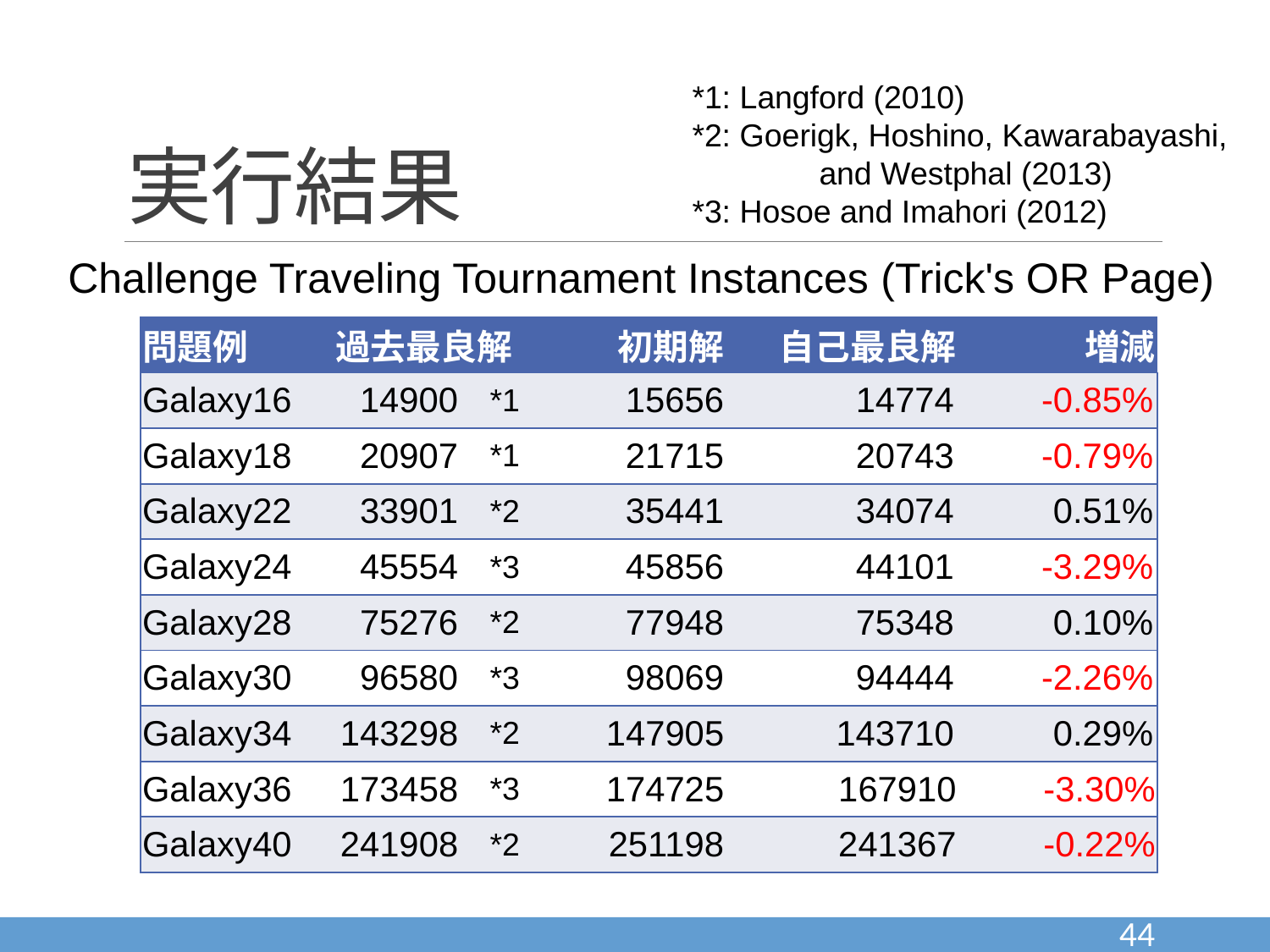

# 実行結果
*1: Langford (2010)
*2: Goerigk, Hoshino, Kawarabayashi,
	and Westphal (2013)
*3: Hosoe and Imahori (2012)
Challenge Traveling Tournament Instances (Trick's OR Page)
| 問題例 | 過去最良解 |  | 初期解 | 自己最良解 | 増減 |
| --- | --- | --- | --- | --- | --- |
| Galaxy16 | 14900 | \*1 | 15656 | 14774 | -0.85% |
| Galaxy18 | 20907 | \*1 | 21715 | 20743 | -0.79% |
| Galaxy22 | 33901 | \*2 | 35441 | 34074 | 0.51% |
| Galaxy24 | 45554 | \*3 | 45856 | 44101 | -3.29% |
| Galaxy28 | 75276 | \*2 | 77948 | 75348 | 0.10% |
| Galaxy30 | 96580 | \*3 | 98069 | 94444 | -2.26% |
| Galaxy34 | 143298 | \*2 | 147905 | 143710 | 0.29% |
| Galaxy36 | 173458 | \*3 | 174725 | 167910 | -3.30% |
| Galaxy40 | 241908 | \*2 | 251198 | 241367 | -0.22% |
44